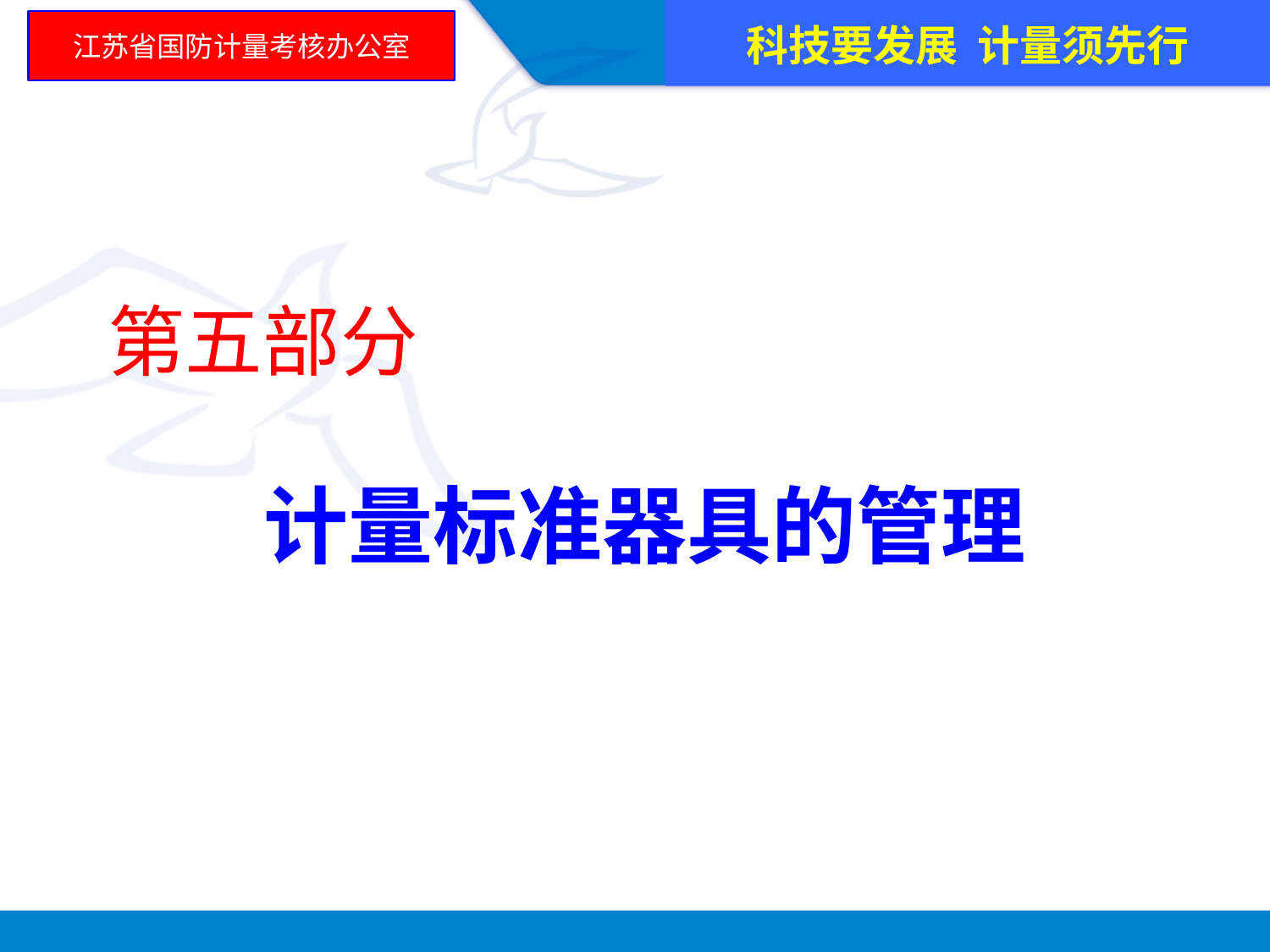

科技要发展  计量须先行
江苏省国防计量考核办公室
第五部分
计量标准器具的管理